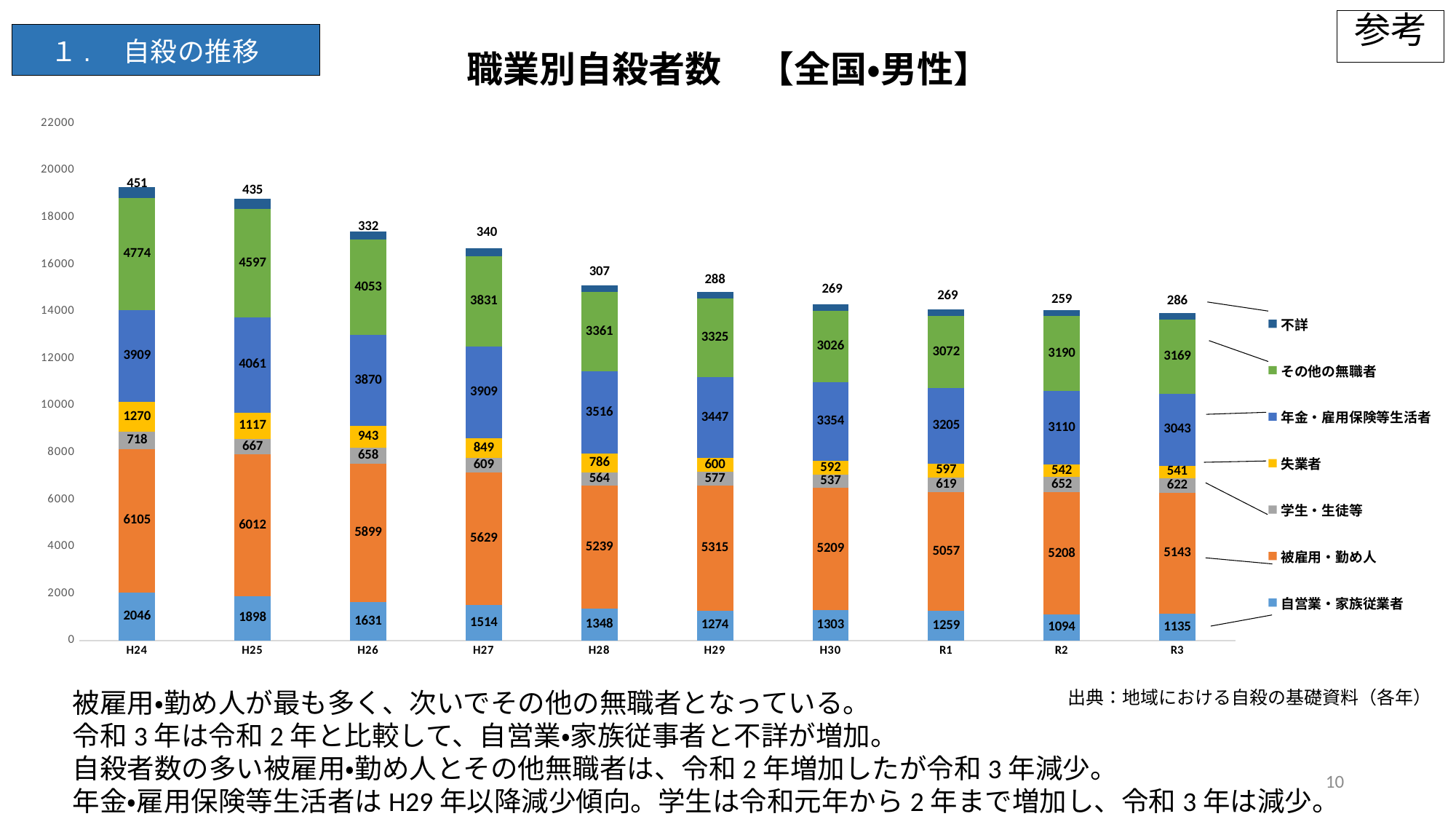

### Chart: 職業別自殺者数　【全国・男性】

| Category | 自営業・家族従業者 | 被雇用・勤め人 | 学生・生徒等 | 失業者 | 年金・雇用保険等生活者 | その他の無職者 | 不詳 |
|---|---|---|---|---|---|---|---|
| H24 | 2046.0 | 6105.0 | 718.0 | 1270.0 | 3909.0 | 4774.0 | 451.0 |
| H25 | 1898.0 | 6012.0 | 667.0 | 1117.0 | 4061.0 | 4597.0 | 435.0 |
| H26 | 1631.0 | 5899.0 | 658.0 | 943.0 | 3870.0 | 4053.0 | 332.0 |
| H27 | 1514.0 | 5629.0 | 609.0 | 849.0 | 3909.0 | 3831.0 | 340.0 |
| H28 | 1348.0 | 5239.0 | 564.0 | 786.0 | 3516.0 | 3361.0 | 307.0 |
| H29 | 1274.0 | 5315.0 | 577.0 | 600.0 | 3447.0 | 3325.0 | 288.0 |
| H30 | 1303.0 | 5209.0 | 537.0 | 592.0 | 3354.0 | 3026.0 | 269.0 |
| R1 | 1259.0 | 5057.0 | 619.0 | 597.0 | 3205.0 | 3072.0 | 269.0 |
| R2 | 1094.0 | 5208.0 | 652.0 | 542.0 | 3110.0 | 3190.0 | 259.0 |
| R3 | 1135.0 | 5143.0 | 622.0 | 541.0 | 3043.0 | 3169.0 | 286.0 |
被雇用・勤め人が最も多く、次いでその他の無職者となっている。
令和3年は令和2年と比較して、自営業・家族従事者と不詳が増加。
自殺者数の多い被雇用・勤め人とその他無職者は、令和2年増加したが令和3年減少。
年金・雇用保険等生活者はH29年以降減少傾向。学生は令和元年から2年まで増加し、令和3年は減少。
出典：地域における自殺の基礎資料（各年）
10